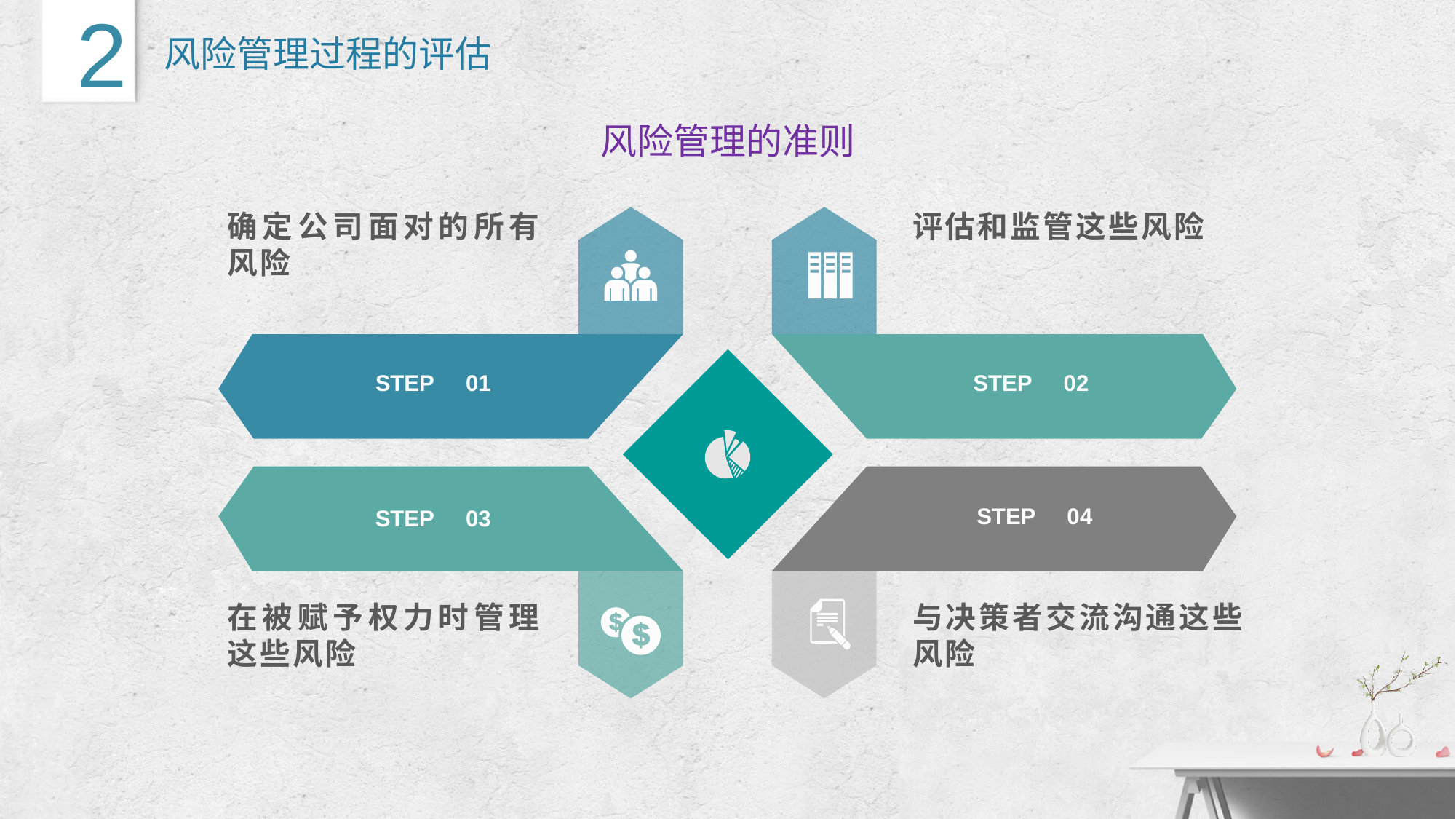

2
风险管理过程的评估
风险管理的准则
确定公司面对的所有风险
评估和监管这些风险

STEP     01

STEP     02

STEP     04

STEP     03

在被赋予权力时管理这些风险
与决策者交流沟通这些风险